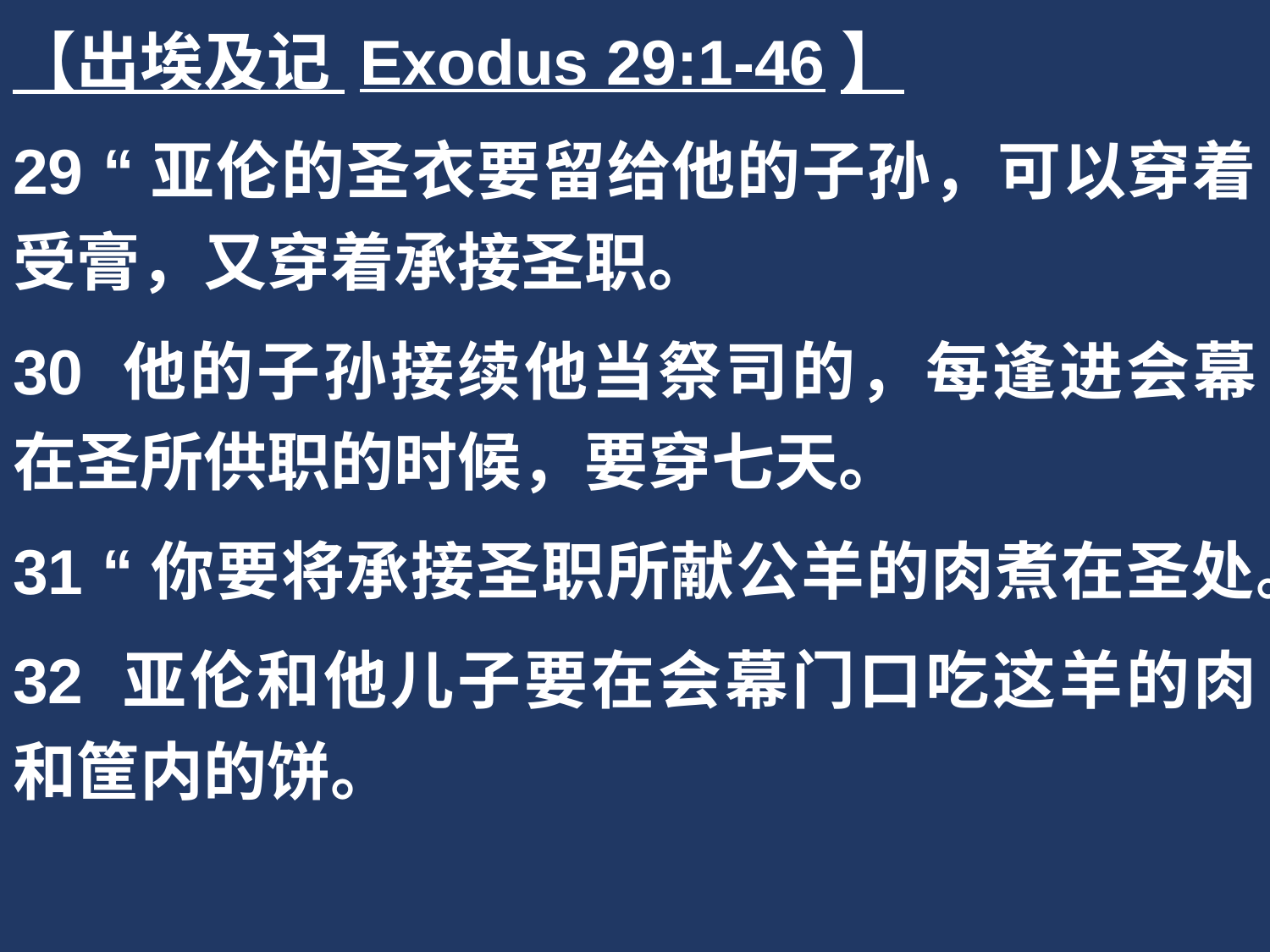

【出埃及记 Exodus 29:1-46】
29 “亚伦的圣衣要留给他的子孙，可以穿着受膏，又穿着承接圣职。
30 他的子孙接续他当祭司的，每逢进会幕在圣所供职的时候，要穿七天。
31 “你要将承接圣职所献公羊的肉煮在圣处。
32 亚伦和他儿子要在会幕门口吃这羊的肉和筐内的饼。